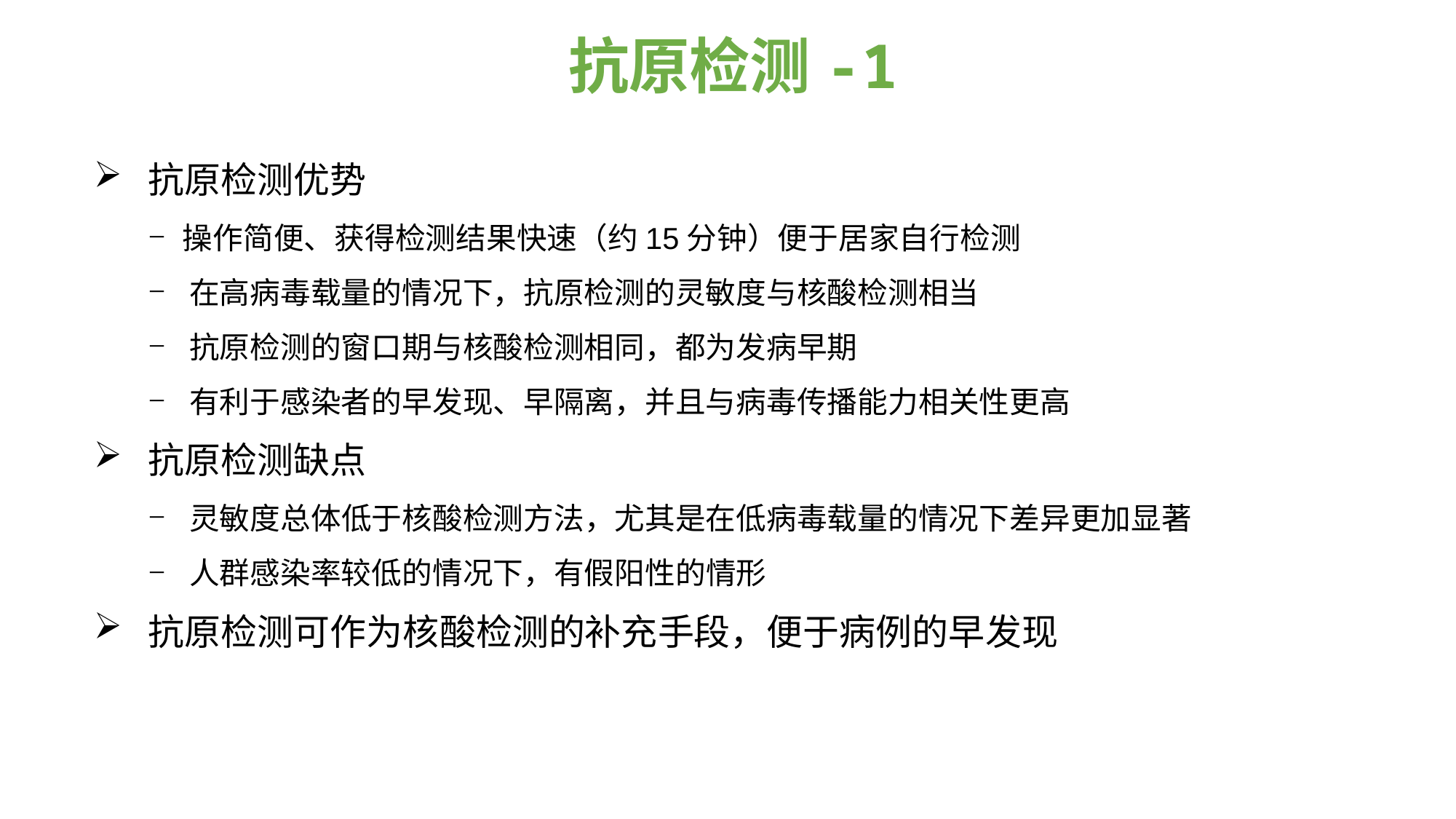

抗原检测-1
抗原检测优势
操作简便、获得检测结果快速（约15分钟）便于居家自行检测
在高病毒载量的情况下，抗原检测的灵敏度与核酸检测相当
抗原检测的窗口期与核酸检测相同，都为发病早期
有利于感染者的早发现、早隔离，并且与病毒传播能力相关性更高
抗原检测缺点
灵敏度总体低于核酸检测方法，尤其是在低病毒载量的情况下差异更加显著
人群感染率较低的情况下，有假阳性的情形
抗原检测可作为核酸检测的补充手段，便于病例的早发现